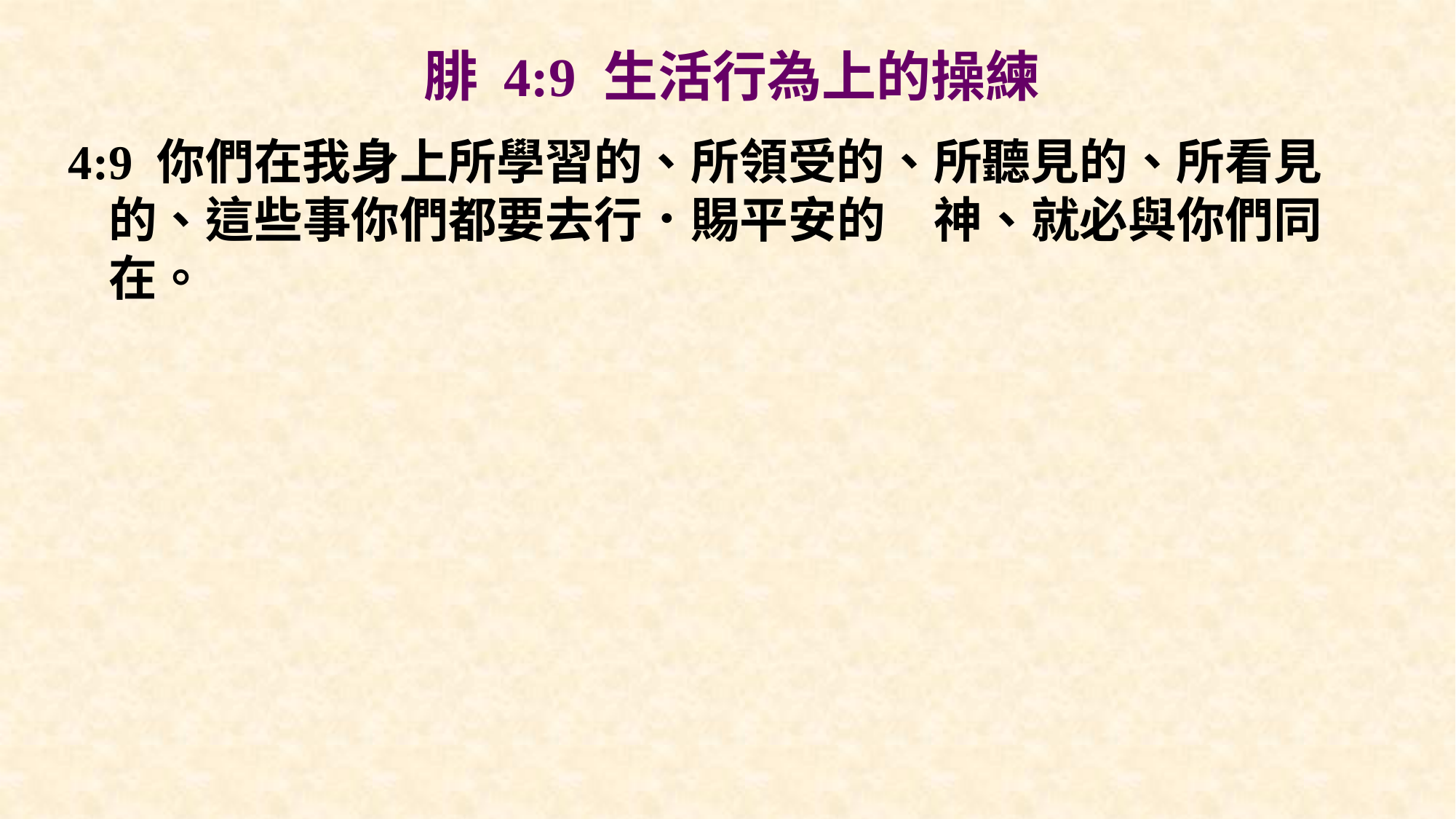

# 腓 4:9 生活行為上的操練
4:9 你們在我身上所學習的、所領受的、所聽見的、所看見的、這些事你們都要去行．賜平安的　神、就必與你們同在。